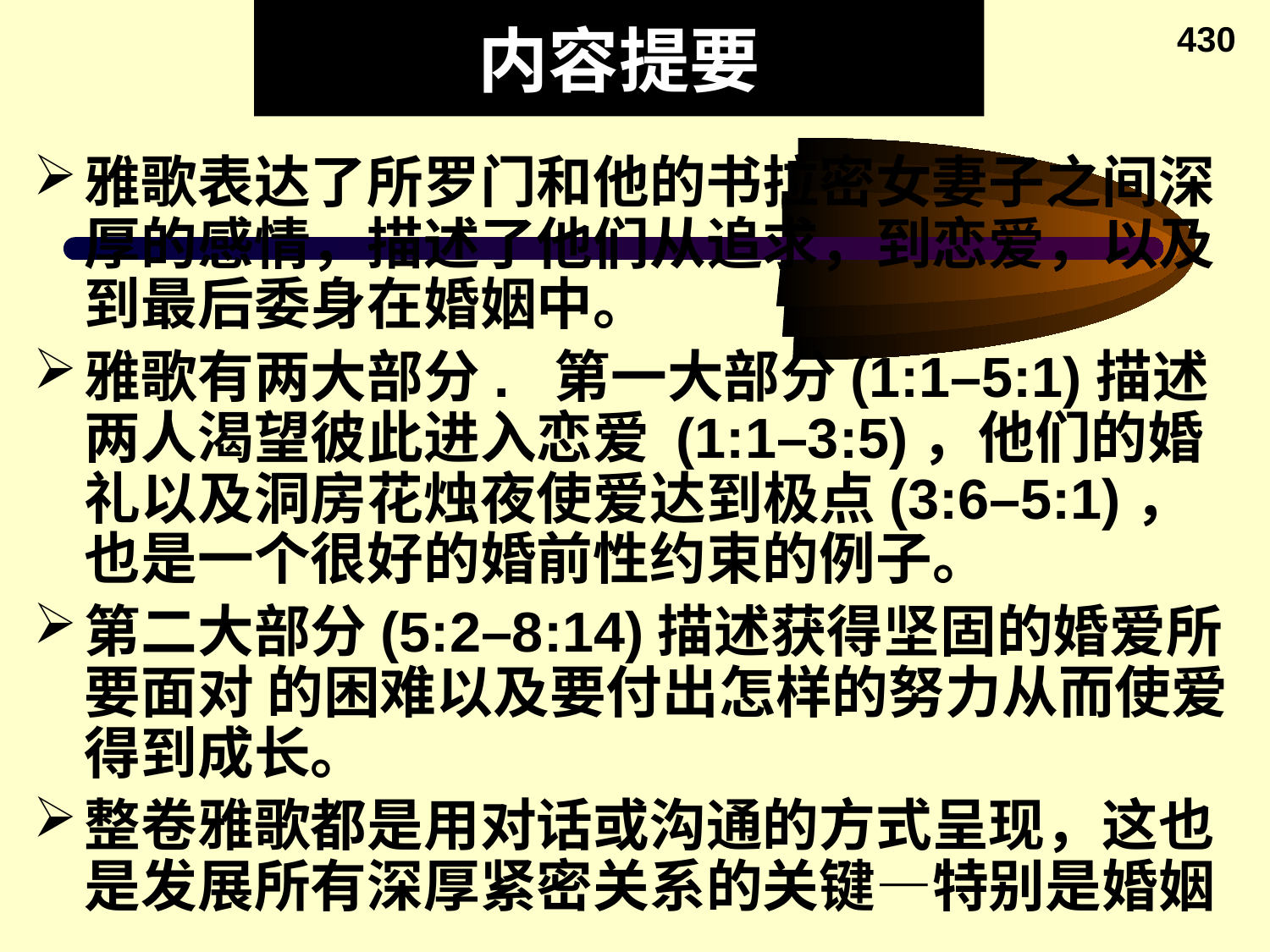

# 内容提要
430
雅歌表达了所罗门和他的书拉密女妻子之间深厚的感情，描述了他们从追求，到恋爱，以及到最后委身在婚姻中。
雅歌有两大部分.  第一大部分(1:1–5:1)描述两人渴望彼此进入恋爱 (1:1–3:5)，他们的婚礼以及洞房花烛夜使爱达到极点(3:6–5:1)，也是一个很好的婚前性约束的例子。
第二大部分(5:2–8:14)描述获得坚固的婚爱所要面对 的困难以及要付出怎样的努力从而使爱得到成长。
整卷雅歌都是用对话或沟通的方式呈现，这也是发展所有深厚紧密关系的关键—特别是婚姻